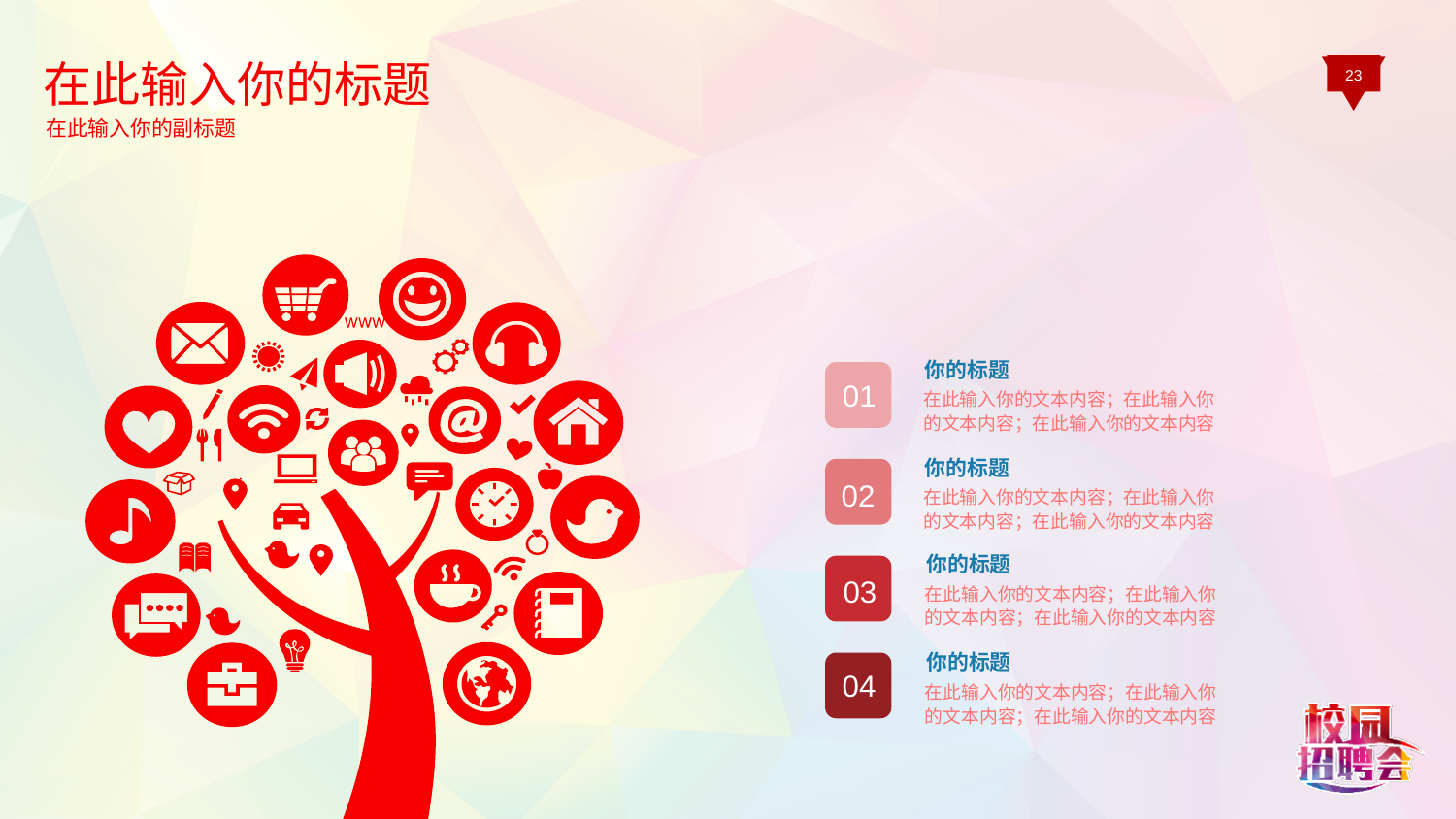

在此输入你的标题
在此输入你的副标题
23

你的标题
在此输入你的文本内容；在此输入你的文本内容；在此输入你的文本内容

01
你的标题
在此输入你的文本内容；在此输入你的文本内容；在此输入你的文本内容

02
你的标题
在此输入你的文本内容；在此输入你的文本内容；在此输入你的文本内容

03
你的标题
在此输入你的文本内容；在此输入你的文本内容；在此输入你的文本内容

04